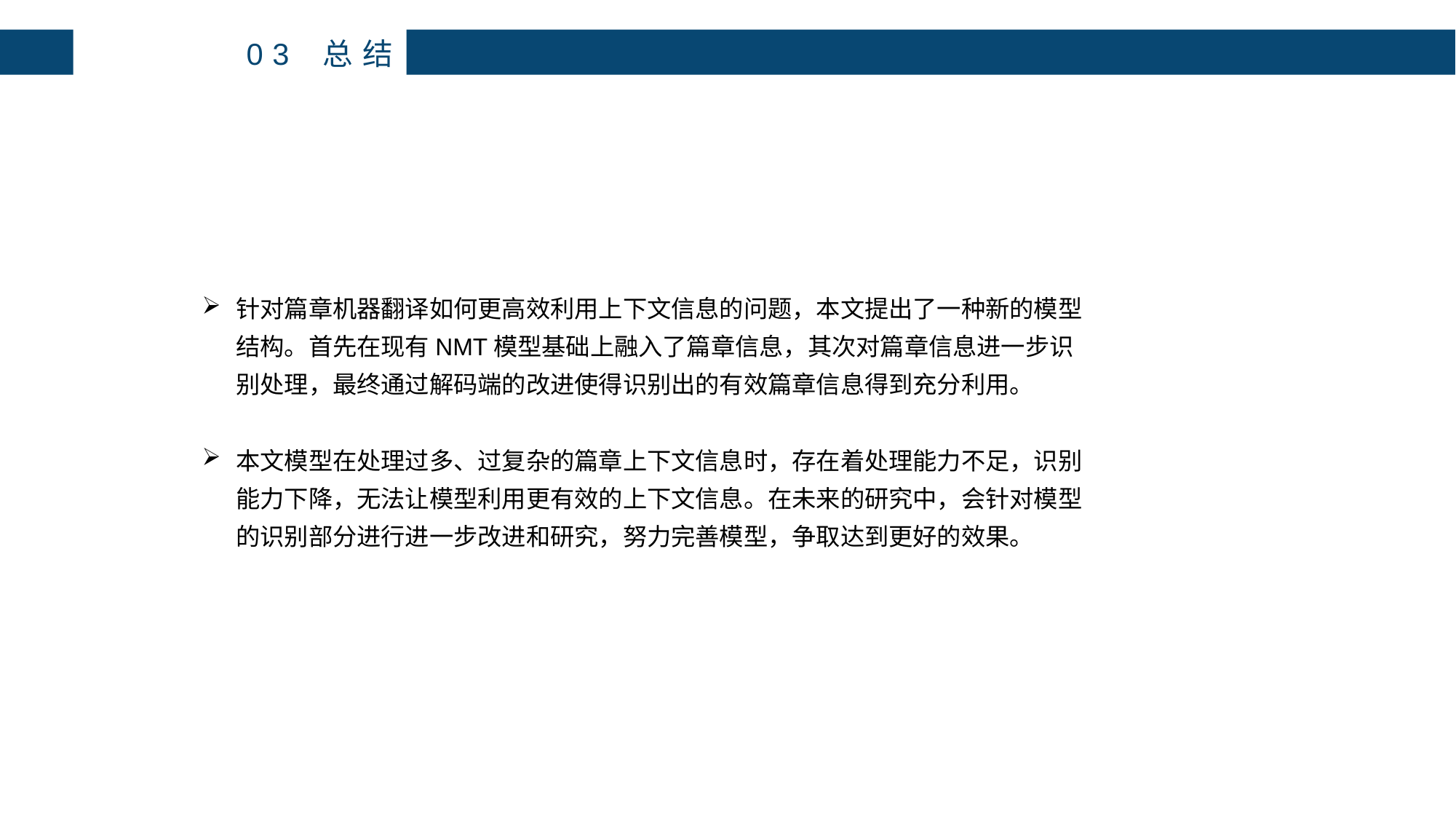

03 总结

针对篇章机器翻译如何更高效利用上下文信息的问题，本文提出了一种新的模型结构。首先在现有NMT模型基础上融入了篇章信息，其次对篇章信息进一步识别处理，最终通过解码端的改进使得识别出的有效篇章信息得到充分利用。

本文模型在处理过多、过复杂的篇章上下文信息时，存在着处理能力不足，识别能力下降，无法让模型利用更有效的上下文信息。在未来的研究中，会针对模型的识别部分进行进一步改进和研究，努力完善模型，争取达到更好的效果。
添加标题